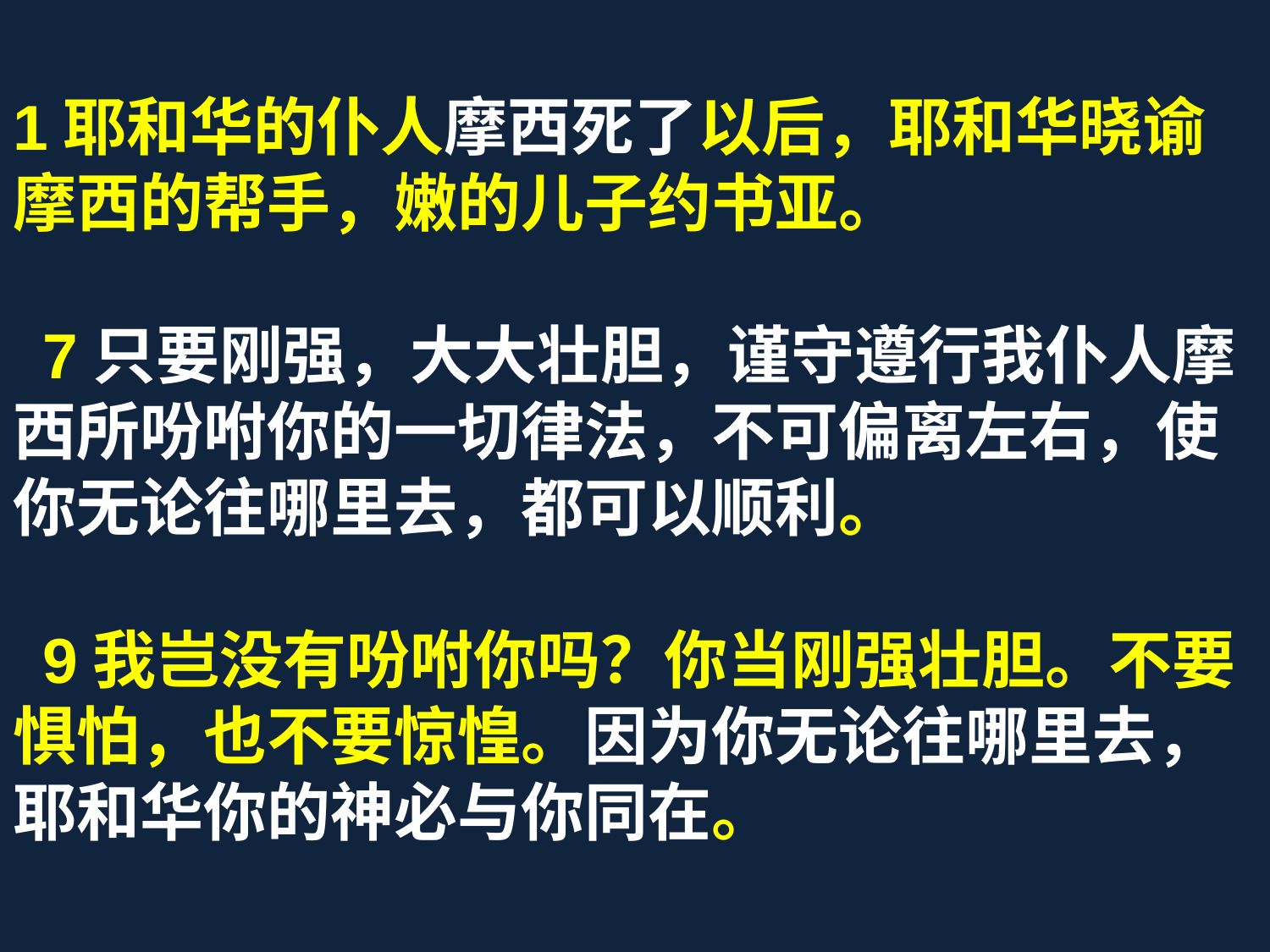

# 1耶和华的仆人摩西死了以后，耶和华晓谕摩西的帮手，嫩的儿子约书亚。 7只要刚强，大大壮胆，谨守遵行我仆人摩西所吩咐你的一切律法，不可偏离左右，使你无论往哪里去，都可以顺利。 9我岂没有吩咐你吗？你当刚强壮胆。不要惧怕，也不要惊惶。因为你无论往哪里去，耶和华你的神必与你同在。